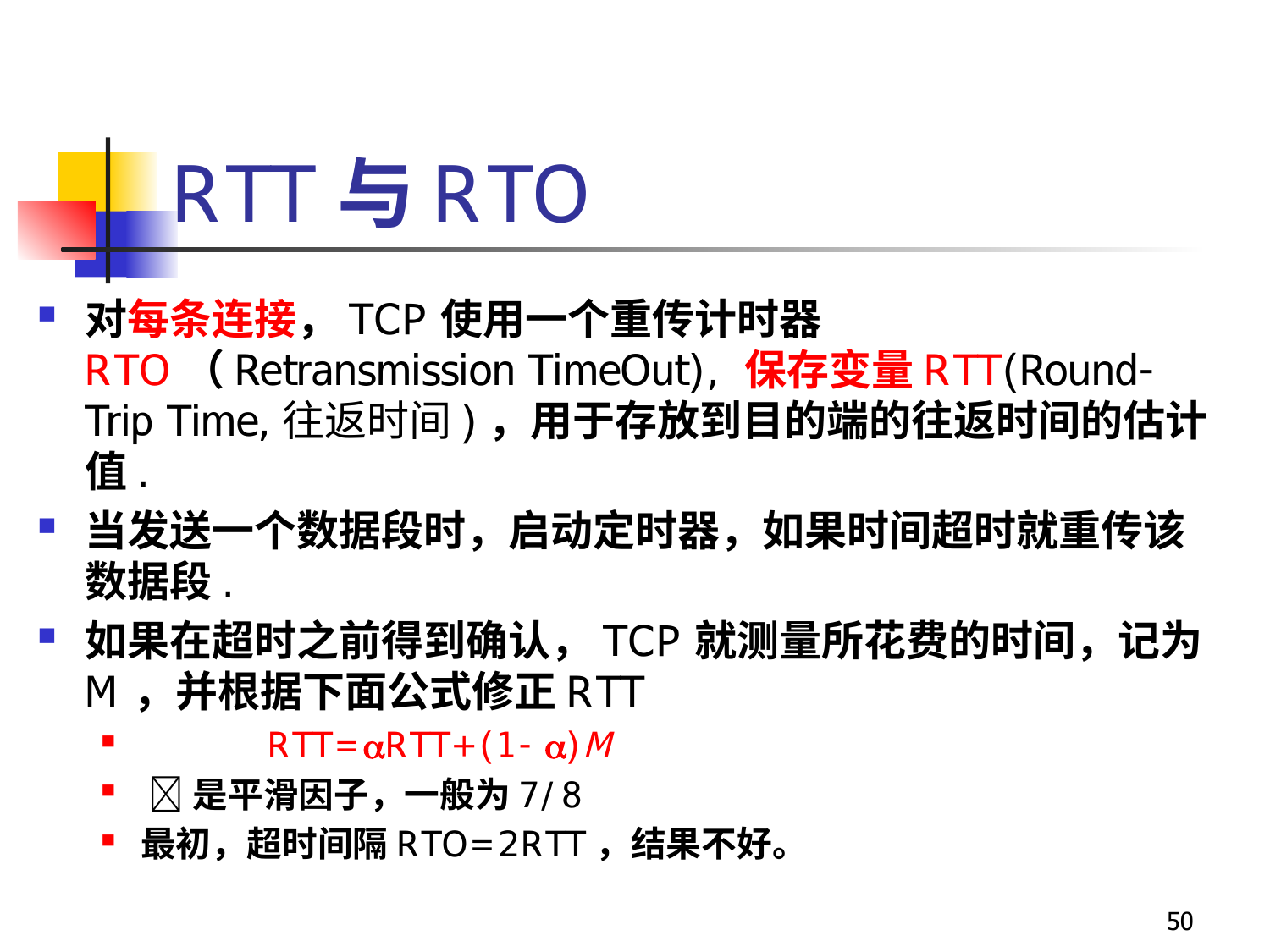

# RTT与RTO
对每条连接，TCP使用一个重传计时器RTO（Retransmission TimeOut), 保存变量RTT(Round-Trip Time,往返时间)，用于存放到目的端的往返时间的估计值.
当发送一个数据段时，启动定时器，如果时间超时就重传该数据段.
如果在超时之前得到确认，TCP就测量所花费的时间，记为M，并根据下面公式修正RTT
	RTT=αRTT+(1- α)M
 α是平滑因子，一般为7/8
最初，超时间隔RTO=2RTT，结果不好。
50